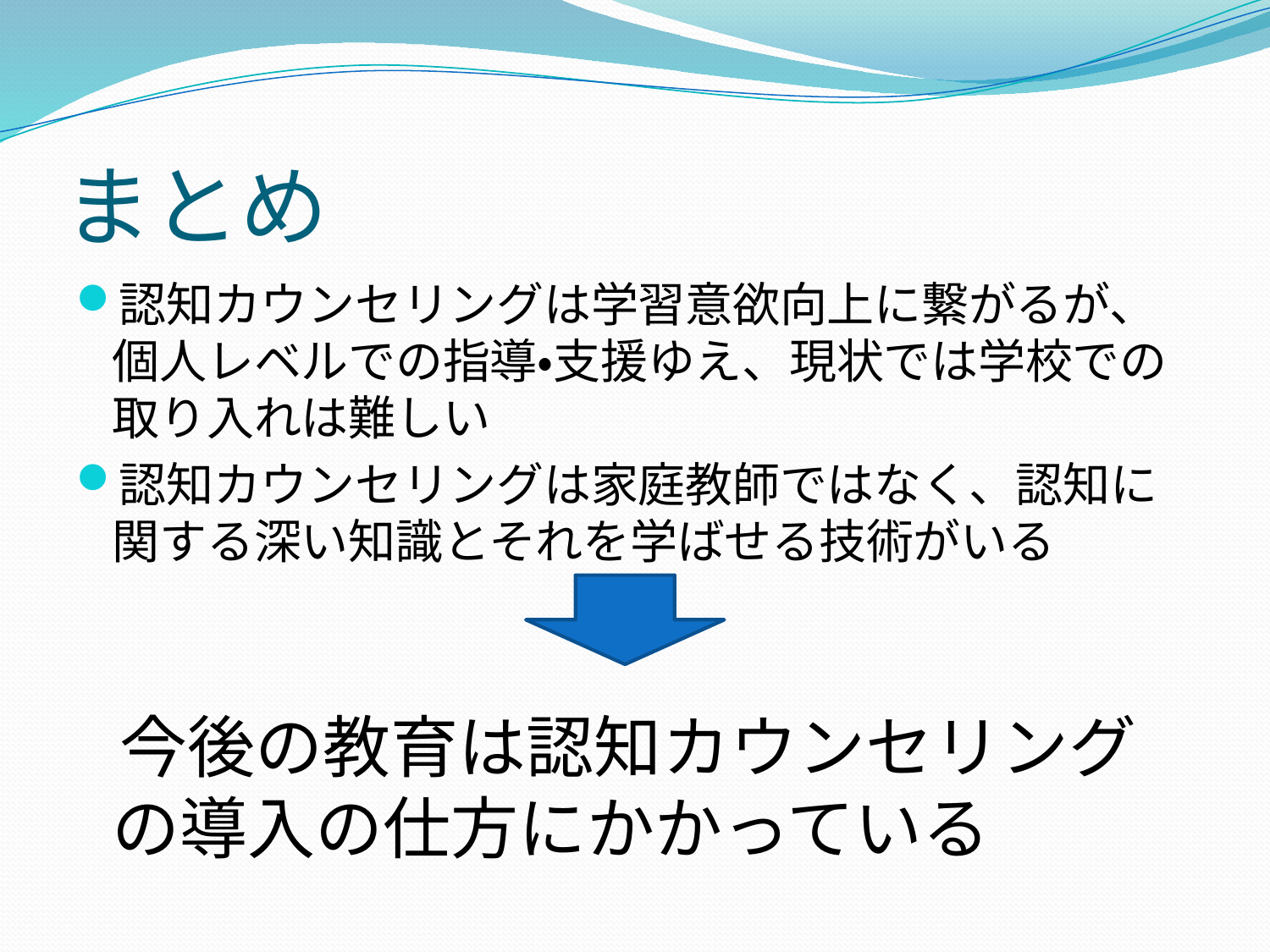

# まとめ
認知カウンセリングは学習意欲向上に繋がるが、個人レベルでの指導・支援ゆえ、現状では学校での取り入れは難しい
認知カウンセリングは家庭教師ではなく、認知に関する深い知識とそれを学ばせる技術がいる

　今後の教育は認知カウンセリングの導入の仕方にかかっている